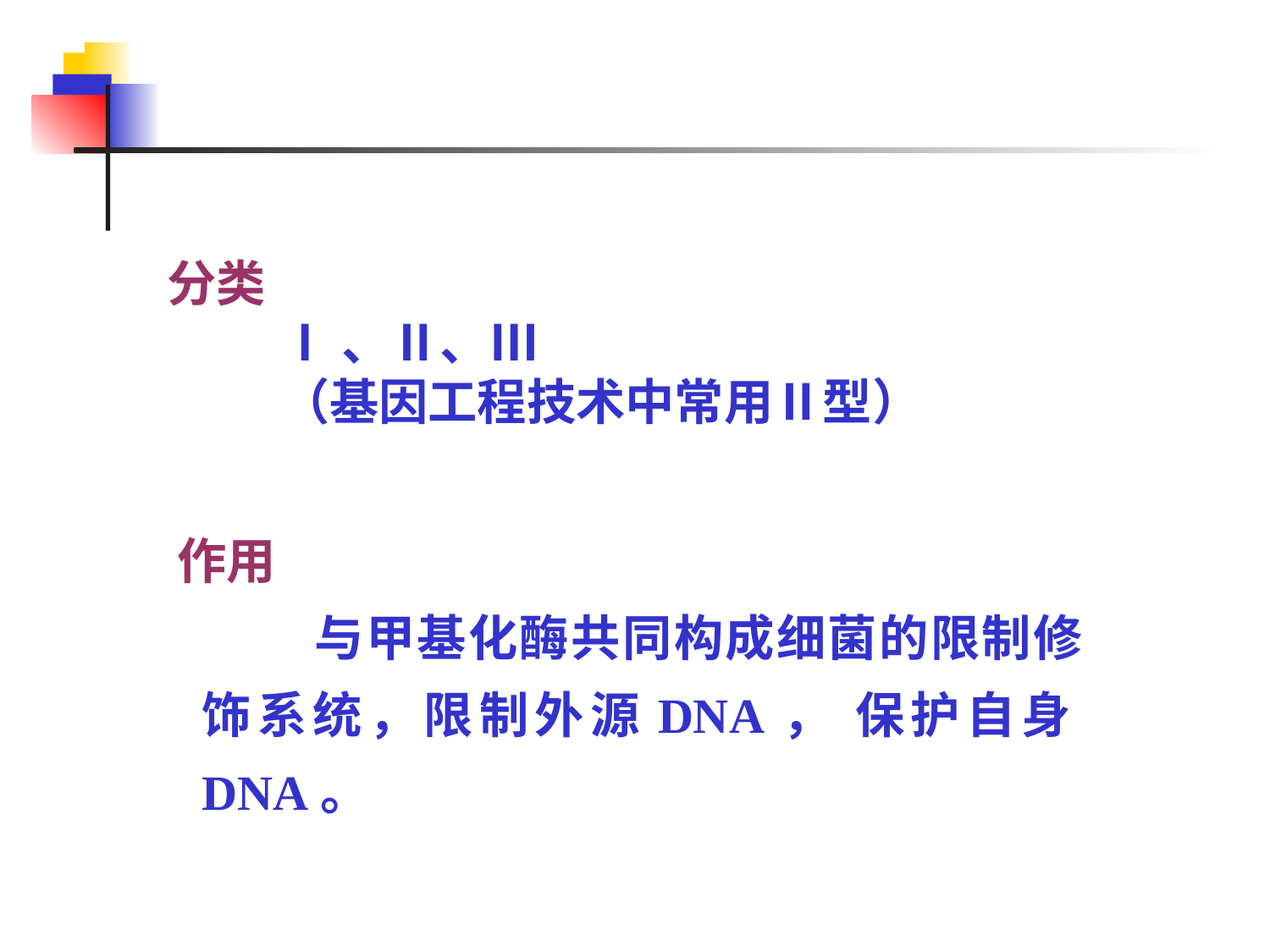

分类
Ⅰ、Ⅱ、Ⅲ
（基因工程技术中常用Ⅱ型）
作用
与甲基化酶共同构成细菌的限制修饰系统，限制外源DNA， 保护自身DNA。